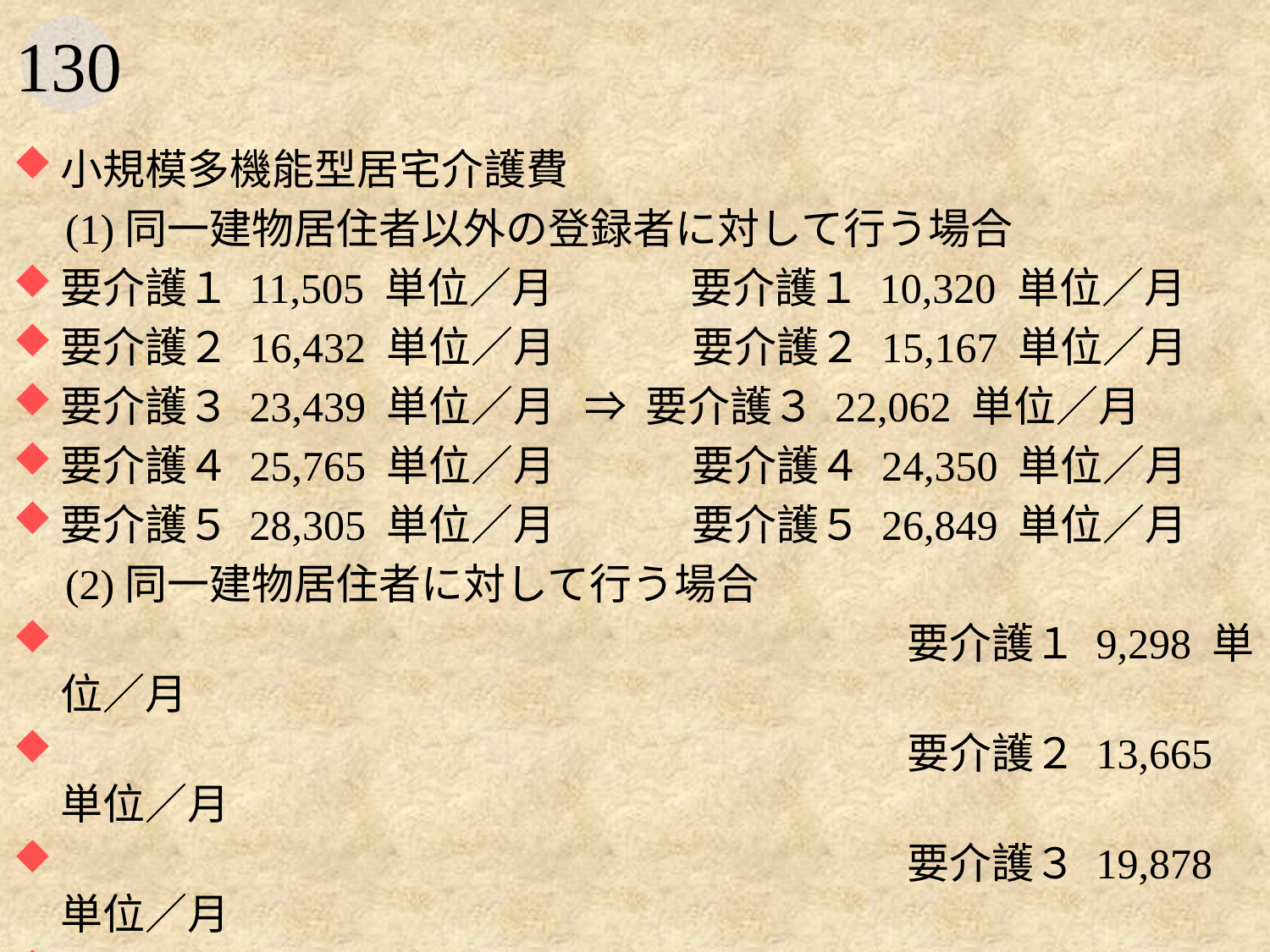

#
小規模多機能型居宅介護費
　(1)同一建物居住者以外の登録者に対して行う場合
要介護１ 11,505 単位／月 　　　要介護１ 10,320 単位／月
要介護２ 16,432 単位／月 　　　要介護２ 15,167 単位／月
要介護３ 23,439 単位／月   ⇒  要介護３ 22,062 単位／月
要介護４ 25,765 単位／月 　　　要介護４ 24,350 単位／月
要介護５ 28,305 単位／月　　　 要介護５ 26,849 単位／月
　(2)同一建物居住者に対して行う場合
　　　　　　　　　　　　　　　　　　　　要介護１ 9,298 単位／月
　　　　　　　　　　　　　　　　　　　　要介護２ 13,665 単位／月
　　　　　　　　　　　　　　　　　　　　要介護３ 19,878 単位／月
　　　　　　　　　　　　　　　　　　　　要介護４ 21,939 単位／月
　　　　　　　　　　　　　　　　　　　　要介護５ 24,191 単位／月